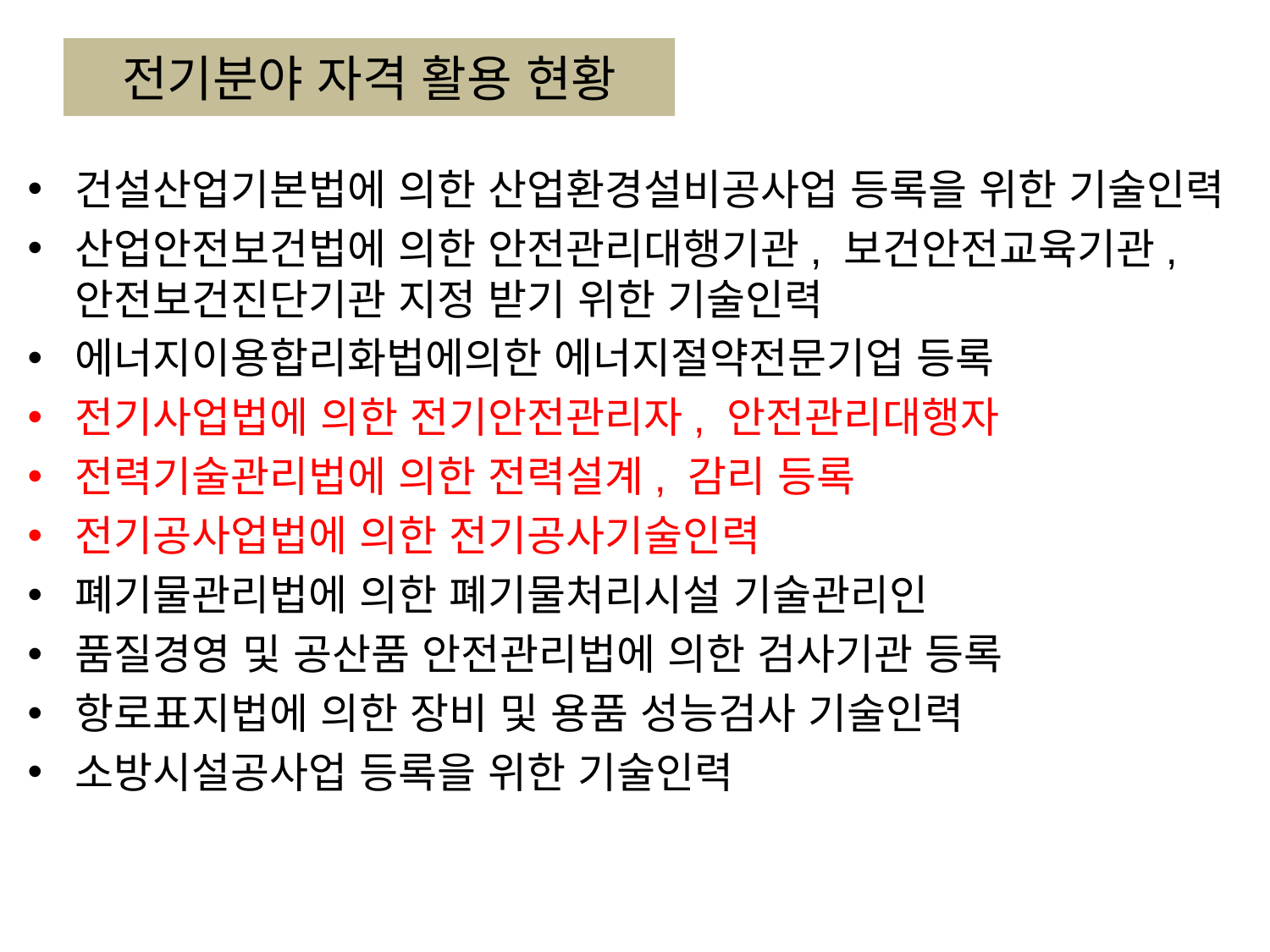

# 전기분야 자격 활용 현황
건설산업기본법에 의한 산업환경설비공사업 등록을 위한 기술인력
산업안전보건법에 의한 안전관리대행기관, 보건안전교육기관, 안전보건진단기관 지정 받기 위한 기술인력
에너지이용합리화법에의한 에너지절약전문기업 등록
전기사업법에 의한 전기안전관리자, 안전관리대행자
전력기술관리법에 의한 전력설계, 감리 등록
전기공사업법에 의한 전기공사기술인력
폐기물관리법에 의한 폐기물처리시설 기술관리인
품질경영 및 공산품 안전관리법에 의한 검사기관 등록
항로표지법에 의한 장비 및 용품 성능검사 기술인력
소방시설공사업 등록을 위한 기술인력